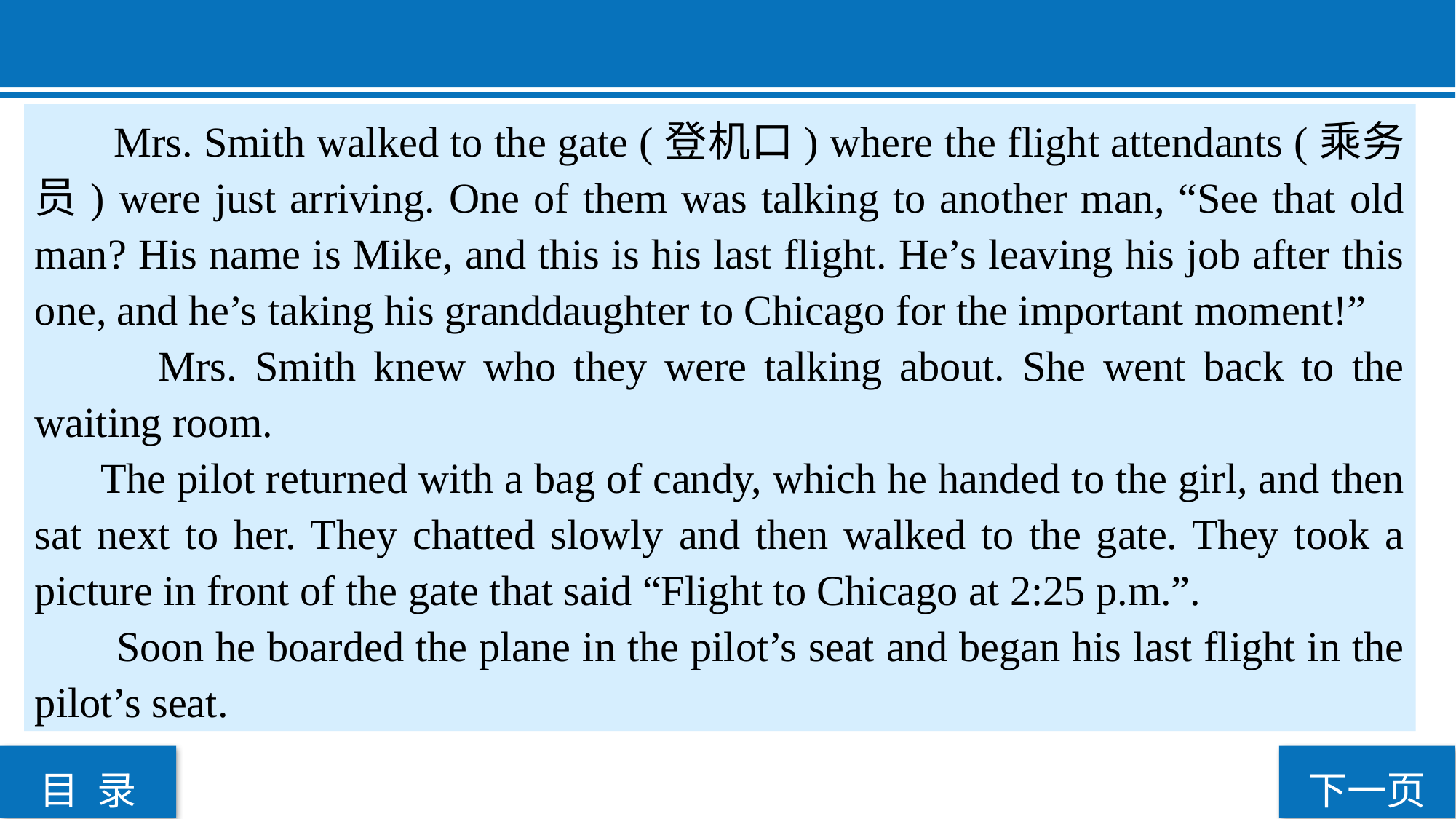

Mrs. Smith walked to the gate (登机口) where the flight attendants (乘务员) were just arriving. One of them was talking to another man, “See that old man? His name is Mike, and this is his last flight. He’s leaving his job after this one, and he’s taking his granddaughter to Chicago for the important moment!”
       Mrs. Smith knew who they were talking about. She went back to the waiting room.
      The pilot returned with a bag of candy, which he handed to the girl, and then sat next to her. They chatted slowly and then walked to the gate. They took a picture in front of the gate that said “Flight to Chicago at 2:25 p.m.”.
       Soon he boarded the plane in the pilot’s seat and began his last flight in the pilot’s seat.